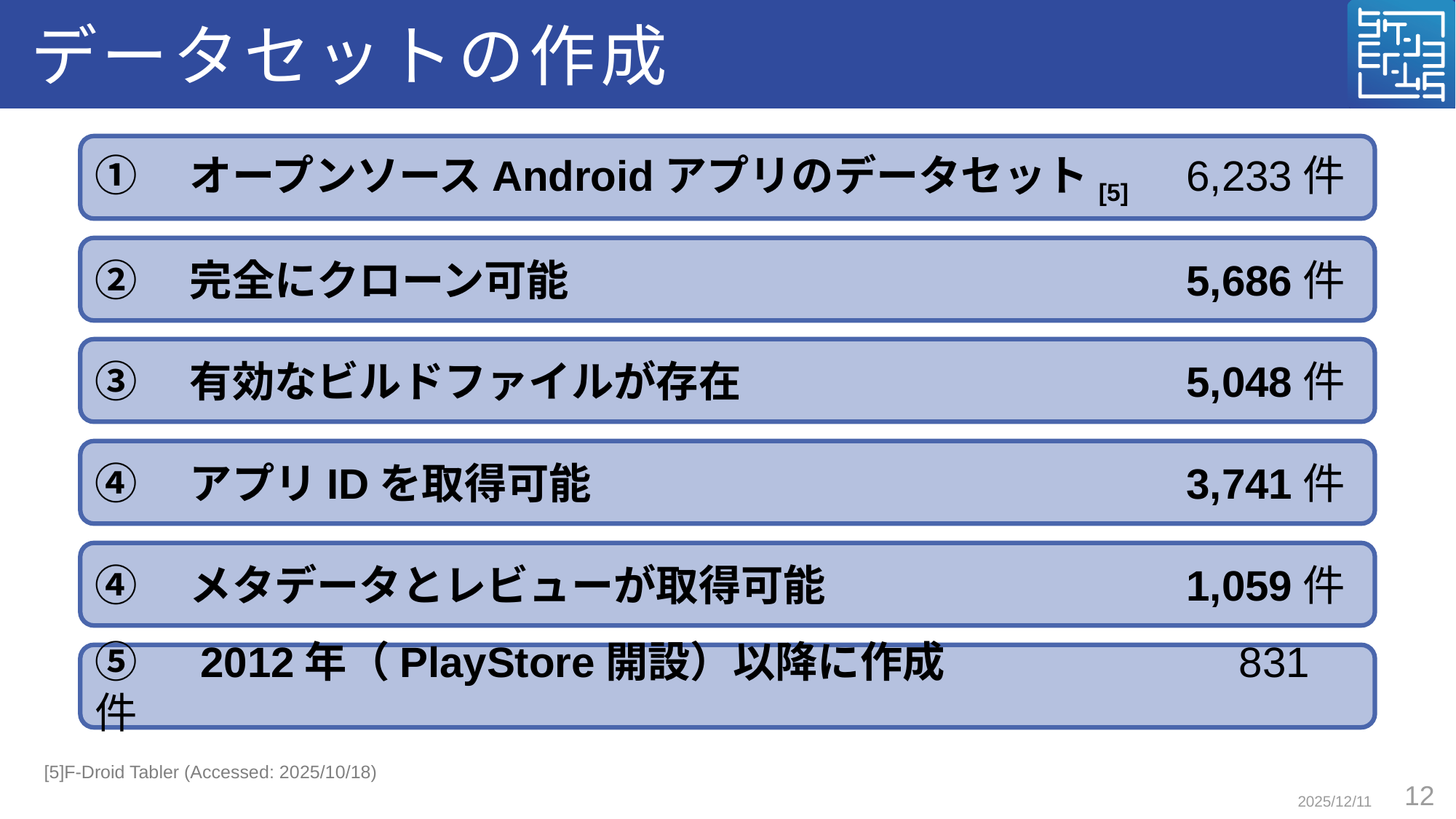

# データセットの作成
①　オープンソースAndroidアプリのデータセット[5]	6,233件
②　完全にクローン可能						5,686件
③　有効なビルドファイルが存在					5,048件
④　アプリIDを取得可能						3,741件
④　メタデータとレビューが取得可能				1,059件
⑤　2012年（PlayStore開設）以降に作成			　831件
[5]F-Droid Tabler (Accessed: 2025/10/18)
12
2025/12/11